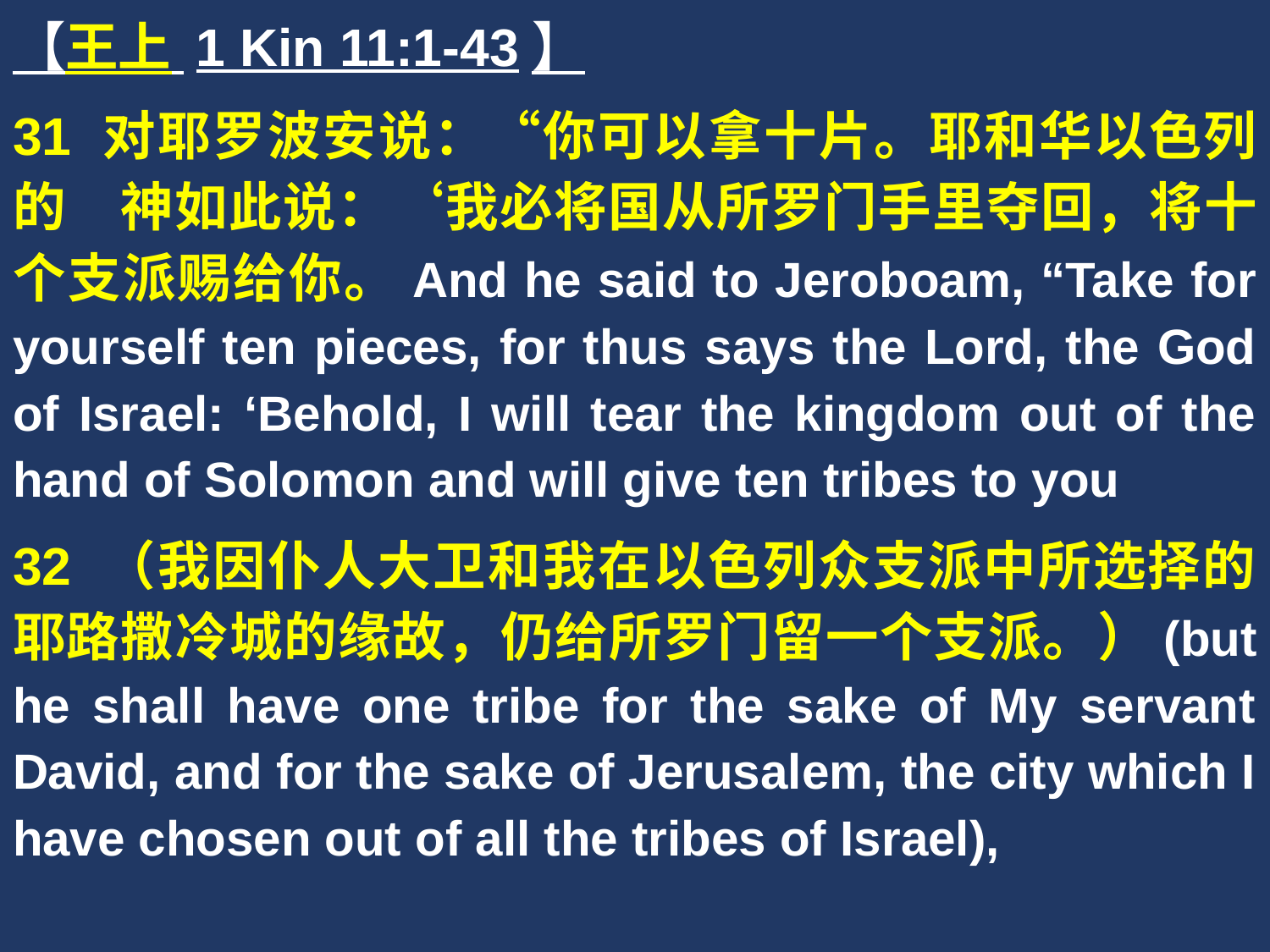

【王上 1 Kin 11:1-43】
31 对耶罗波安说：“你可以拿十片。耶和华以色列的　神如此说：‘我必将国从所罗门手里夺回，将十个支派赐给你。And he said to Jeroboam, “Take for yourself ten pieces, for thus says the Lord, the God of Israel: ‘Behold, I will tear the kingdom out of the hand of Solomon and will give ten tribes to you
32 （我因仆人大卫和我在以色列众支派中所选择的耶路撒冷城的缘故，仍给所罗门留一个支派。）(but he shall have one tribe for the sake of My servant David, and for the sake of Jerusalem, the city which I have chosen out of all the tribes of Israel),